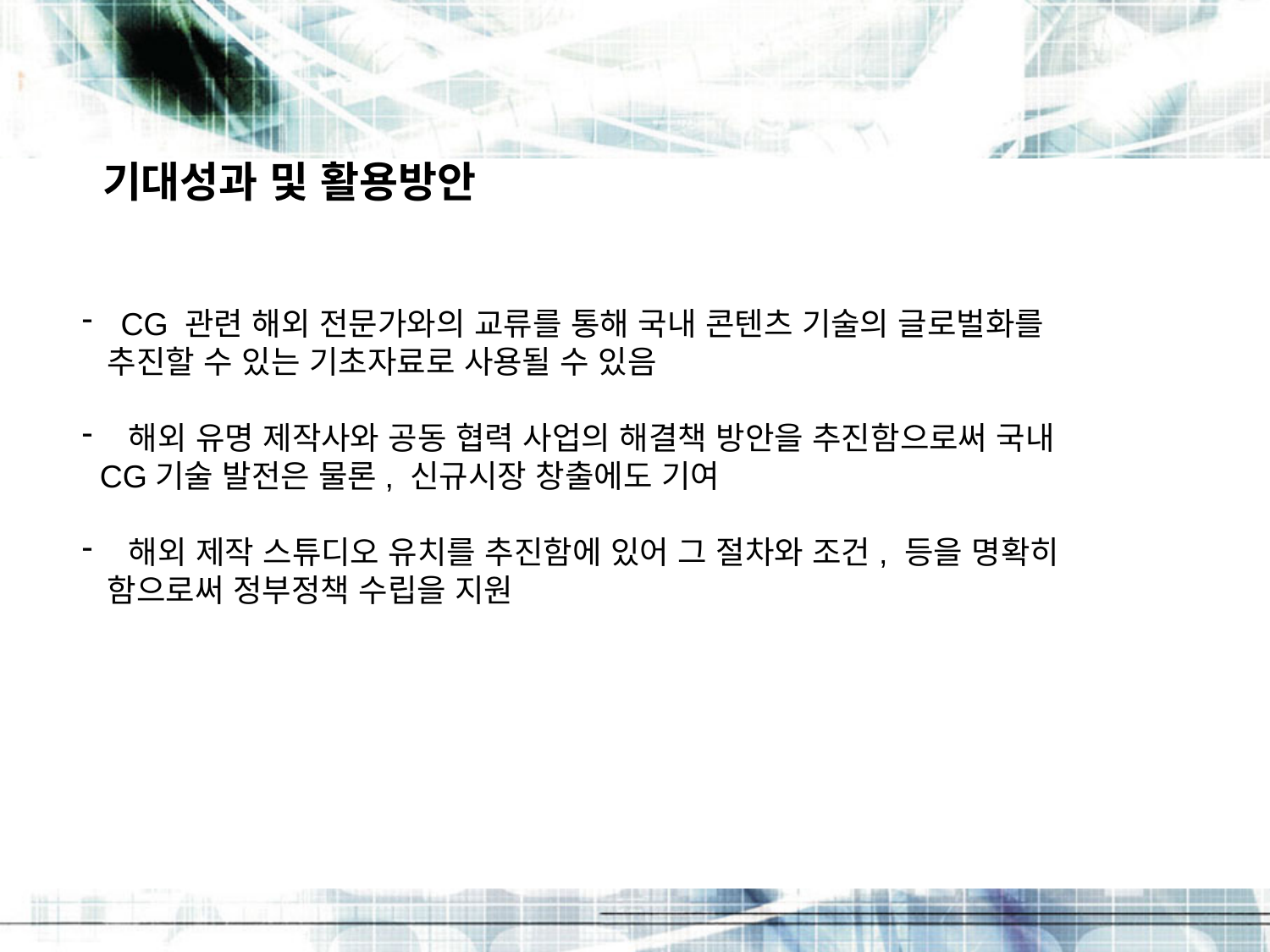

기대성과 및 활용방안
 CG 관련 해외 전문가와의 교류를 통해 국내 콘텐츠 기술의 글로벌화를
  추진할 수 있는 기초자료로 사용될 수 있음

 해외 유명 제작사와 공동 협력 사업의 해결책 방안을 추진함으로써 국내
  CG기술 발전은 물론, 신규시장 창출에도 기여

 해외 제작 스튜디오 유치를 추진함에 있어 그 절차와 조건, 등을 명확히
  함으로써 정부정책 수립을 지원